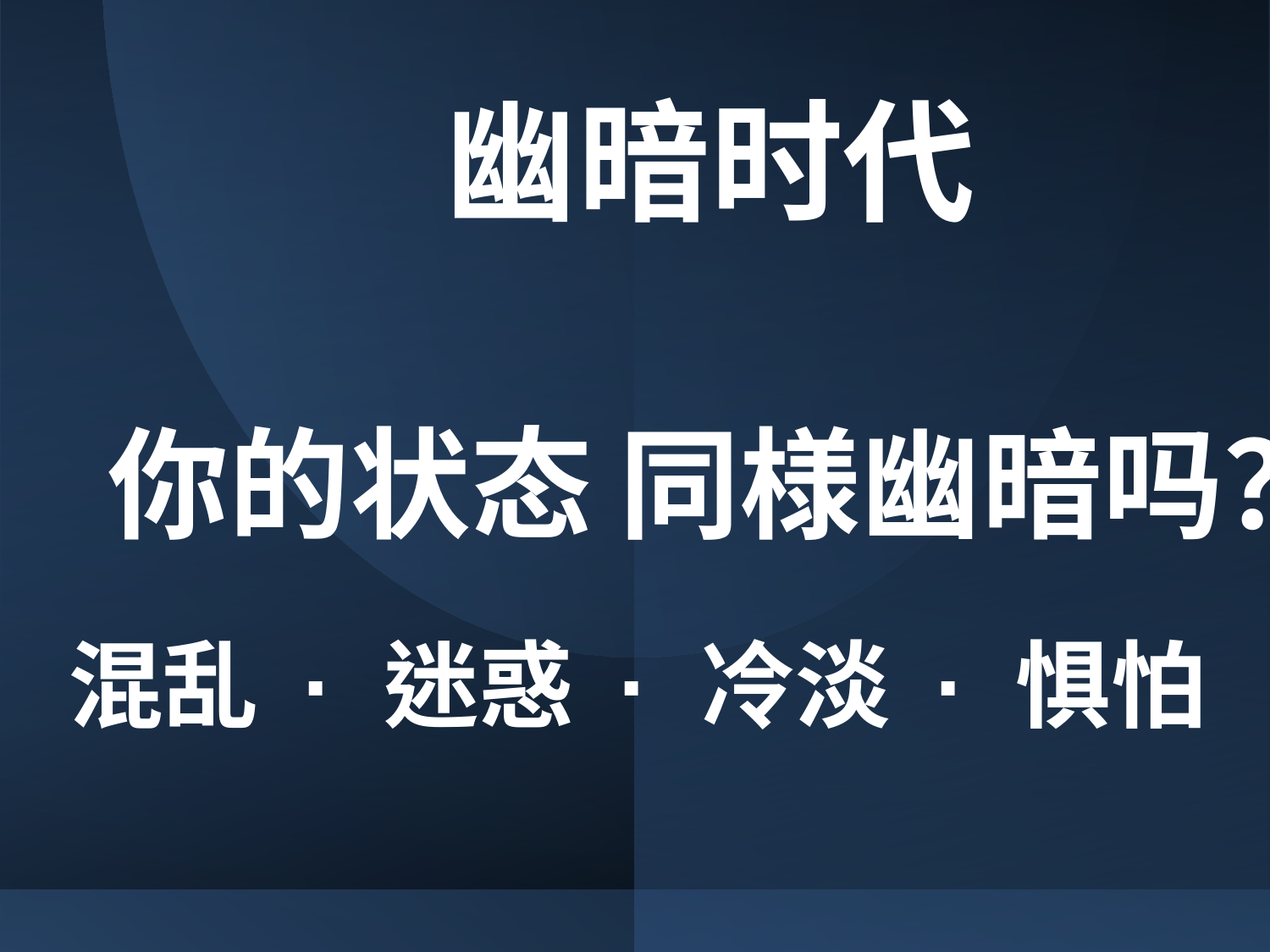

# 幽暗时代 你的状态 同様幽暗吗？
混乱 · 迷惑 · 冷淡 · 惧怕